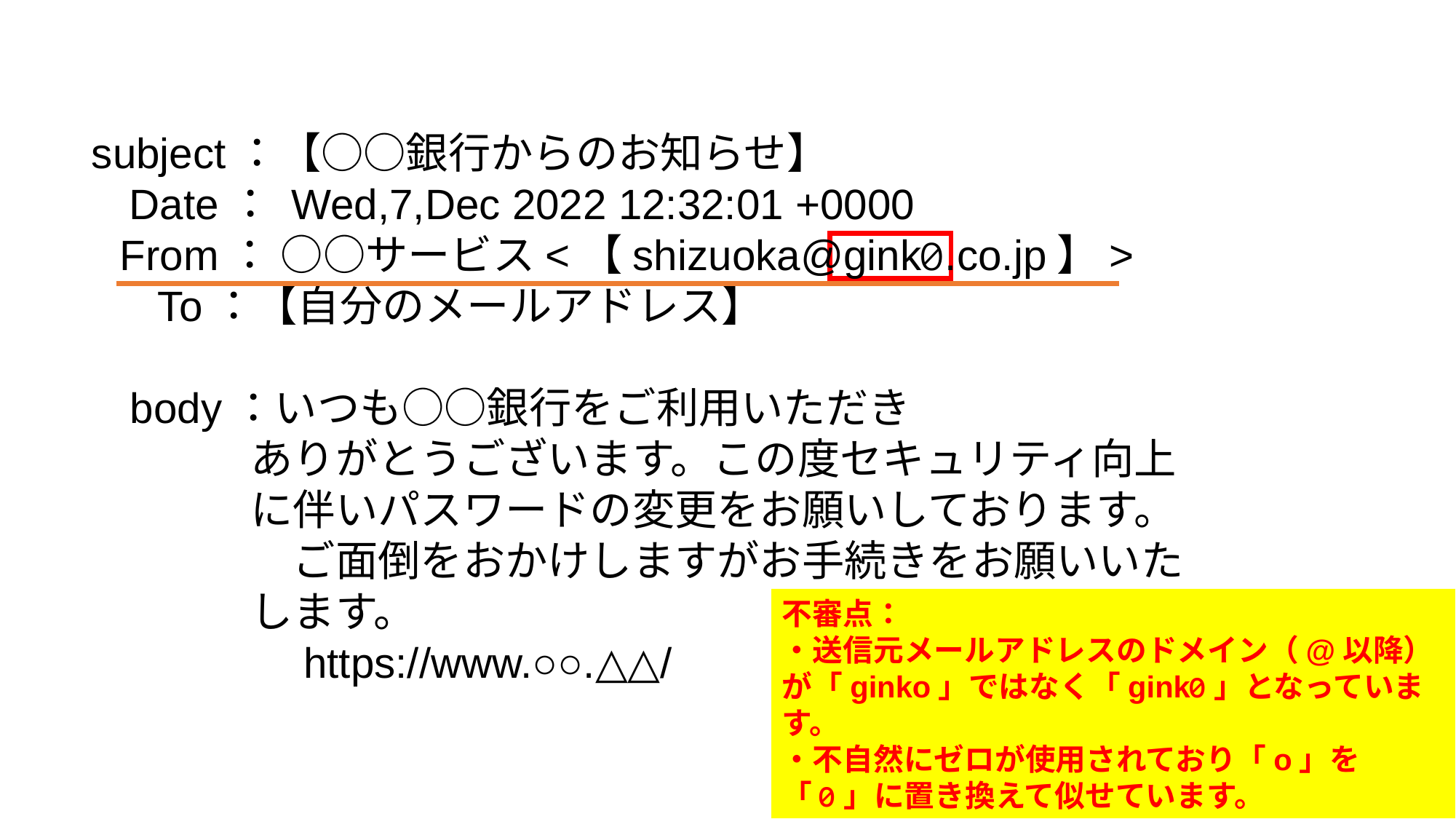

subject：【○○銀行からのお知らせ】
　    Date： Wed,7,Dec 2022 12:32:01 +0000
　   From： ○○サービス<【shizuoka@gink0.co.jp】>
　       To：【自分のメールアドレス】

   　body：いつも○○銀行をご利用いただき
　　　　　ありがとうございます。この度セキュリティ向上
　　　　　に伴いパスワードの変更をお願いしております。
　　　　　　ご面倒をおかけしますがお手続きをお願いいた
　　　　　します。
　　　　　　https://www.○○.△△/

不審点：
・送信元メールアドレスのドメイン（@以降）が「ginko」ではなく「gink0」となっています。
・不自然にゼロが使用されており「o」を「0」に置き換えて似せています。